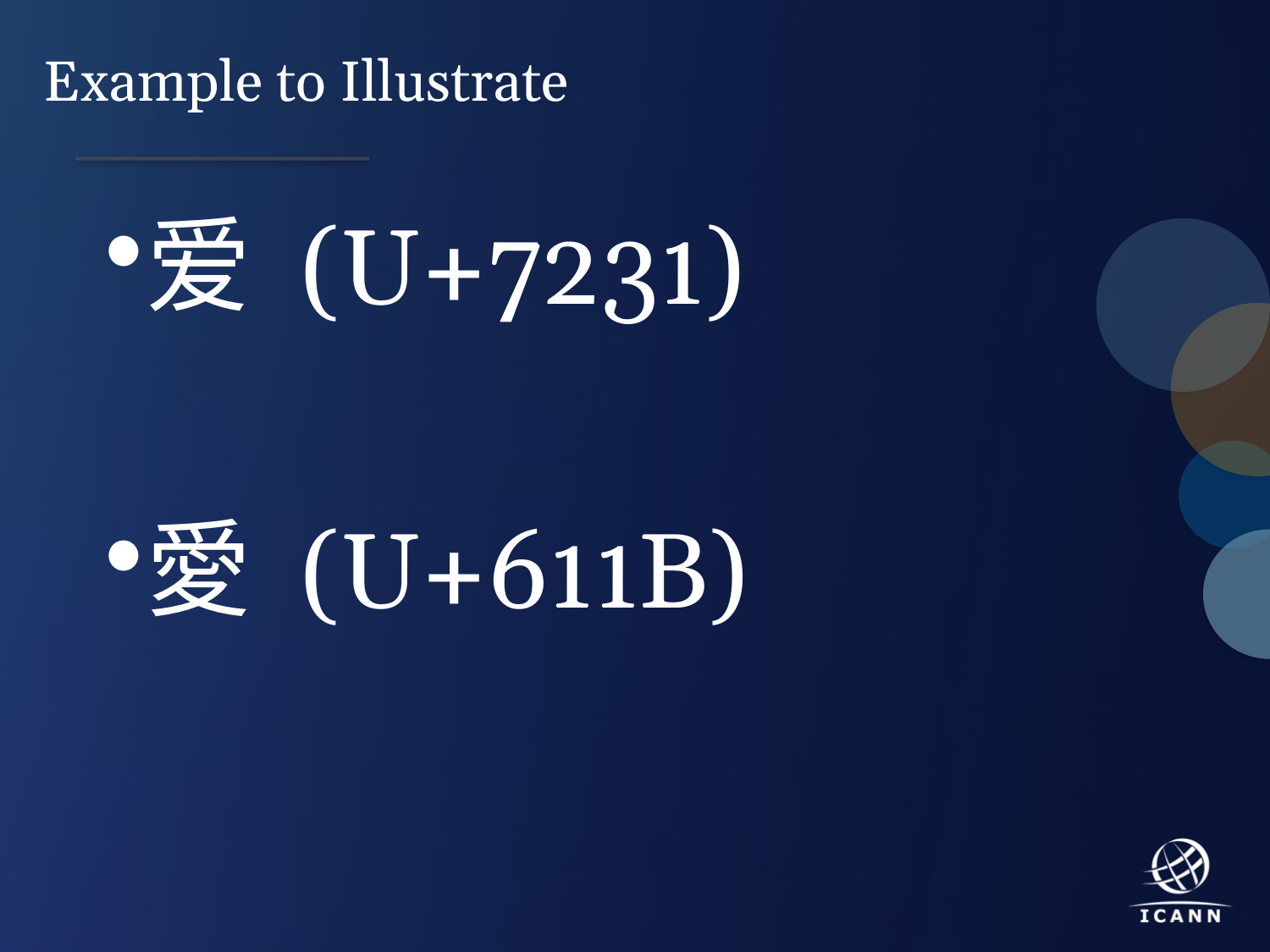

Example to Illustrate
爱 (U+7231)

愛 (U+611B)